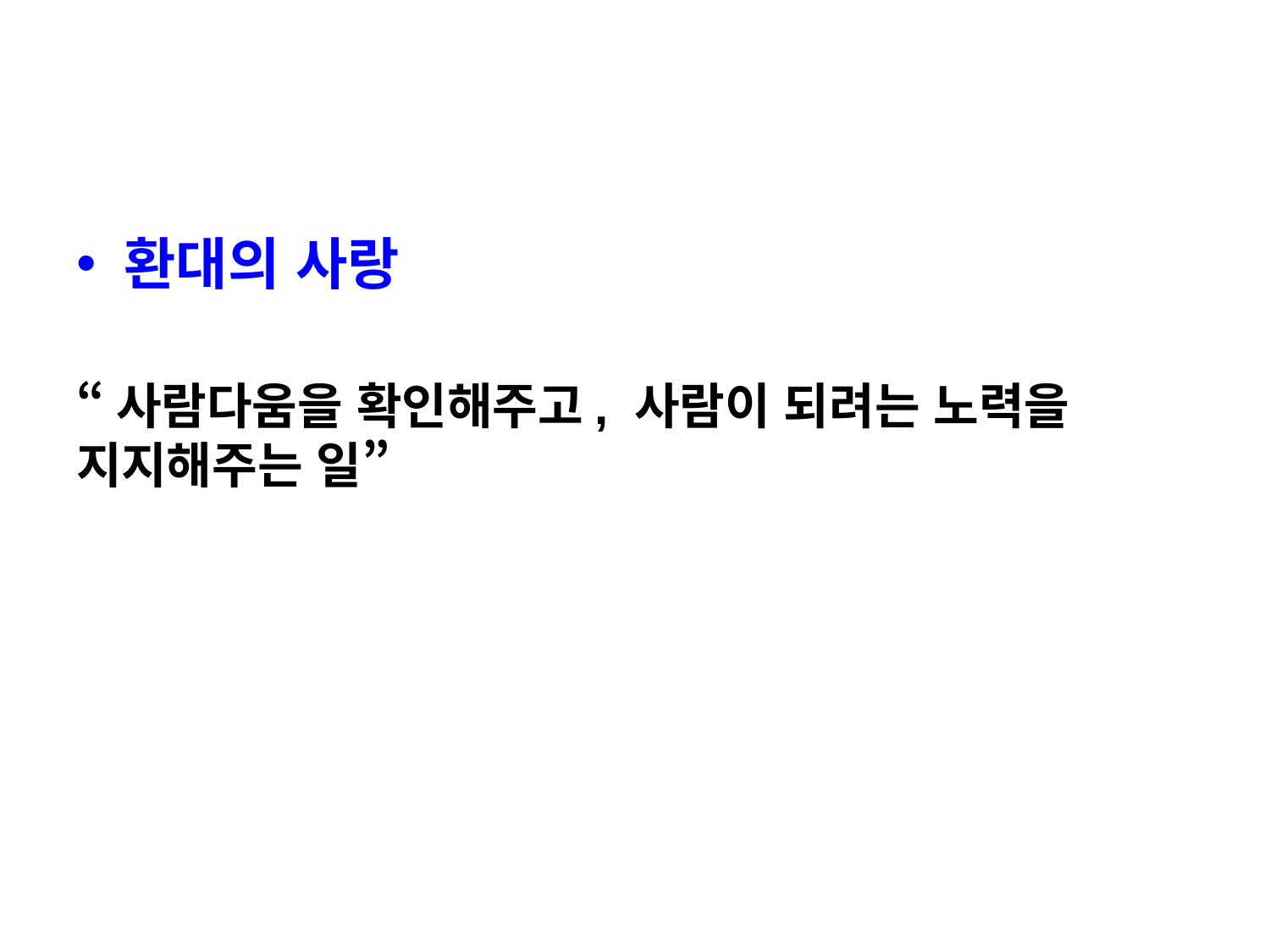

#
환대의 사랑

“사람다움을 확인해주고, 사람이 되려는 노력을 지지해주는 일”